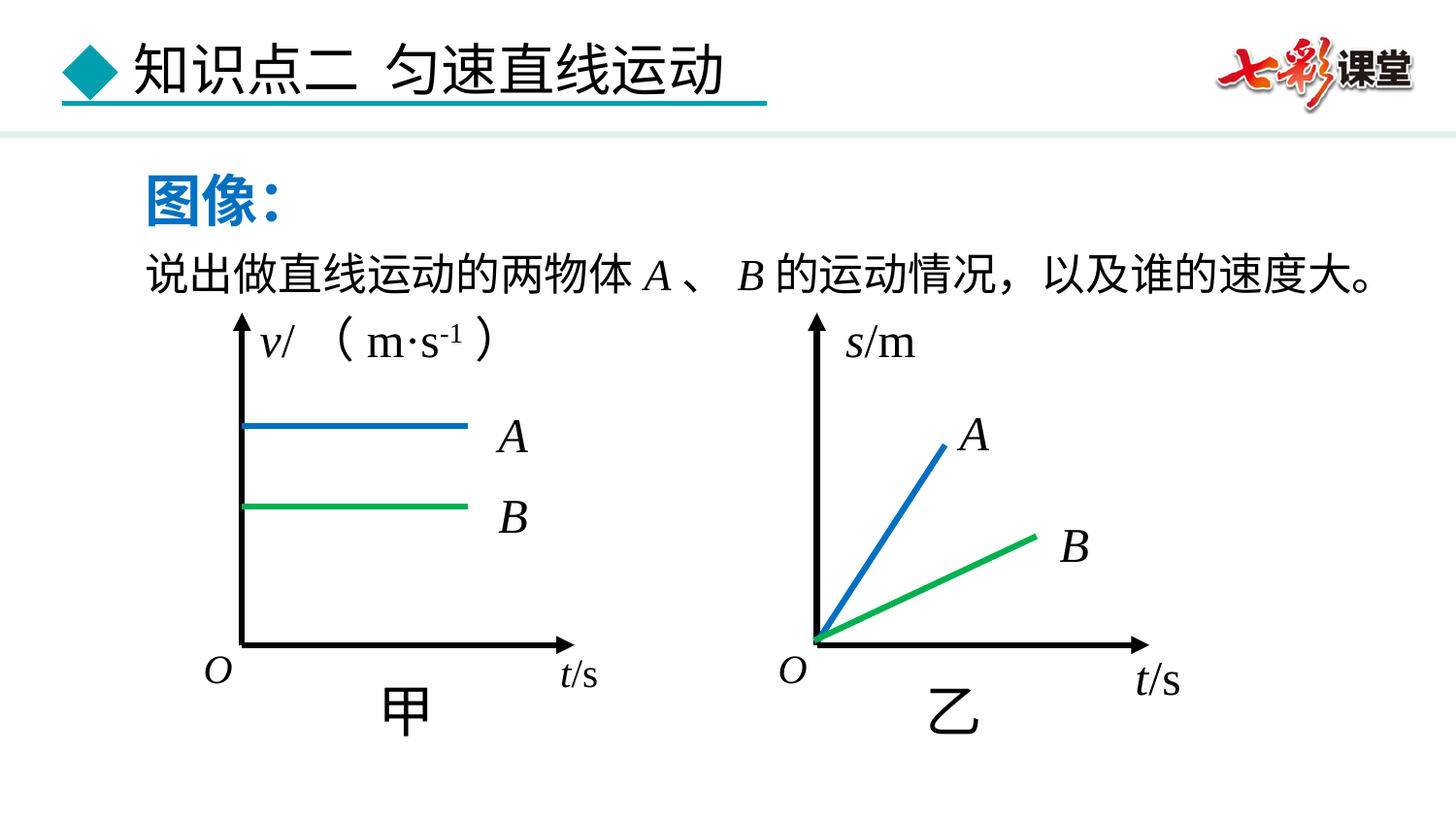

图像：
说出做直线运动的两物体A、B的运动情况，以及谁的速度大。
v/（m·s-1）
O
t/s
A
B
s/m
O
t/s
A
B
甲                                       乙